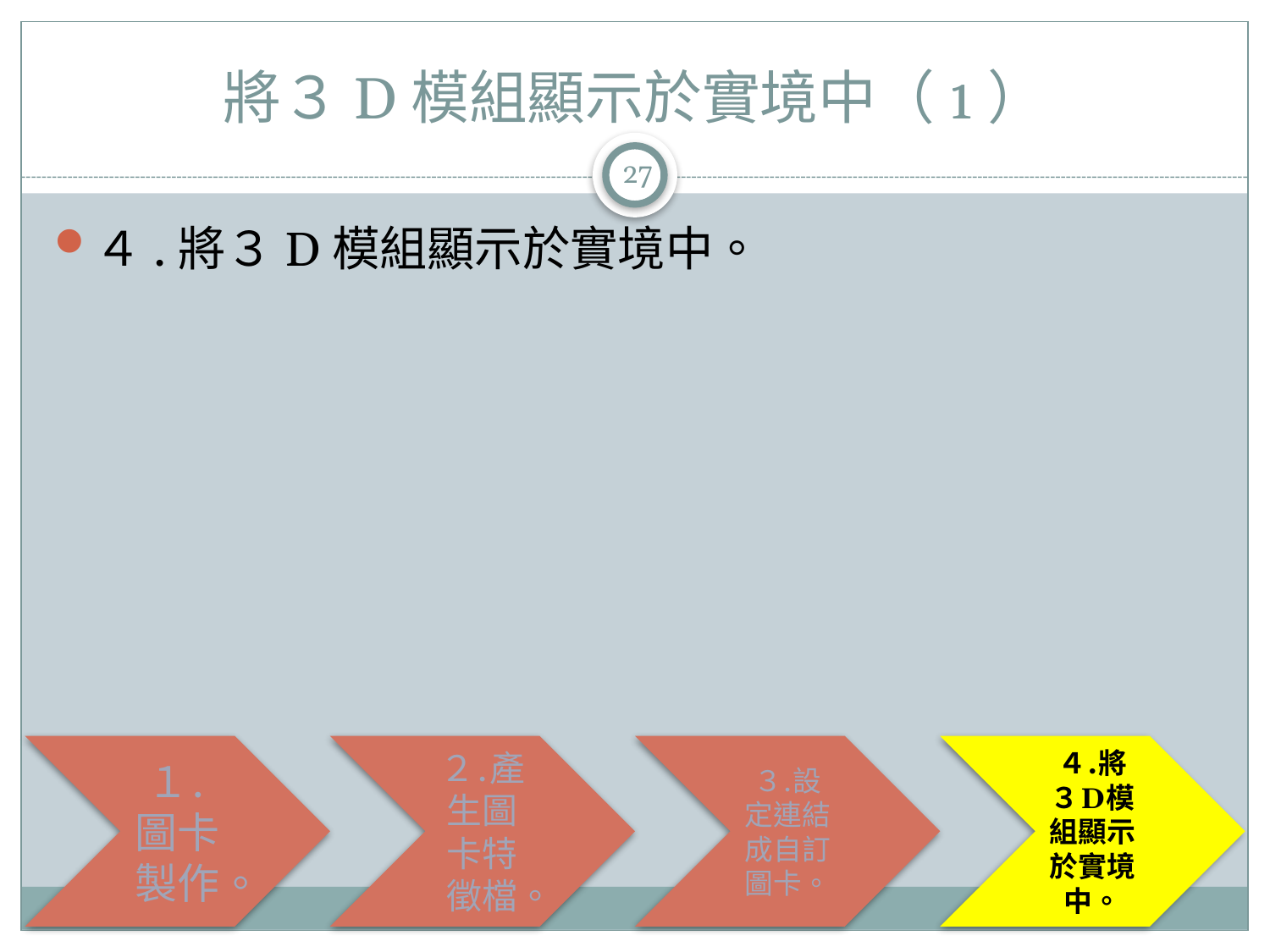

# 將３D模組顯示於實境中（1）
27
４.將３D模組顯示於實境中。
１.圖卡製作。
２.產生圖卡特徵檔。
３.設定連結成自訂圖卡。
４.將３D模組顯示於實境中。